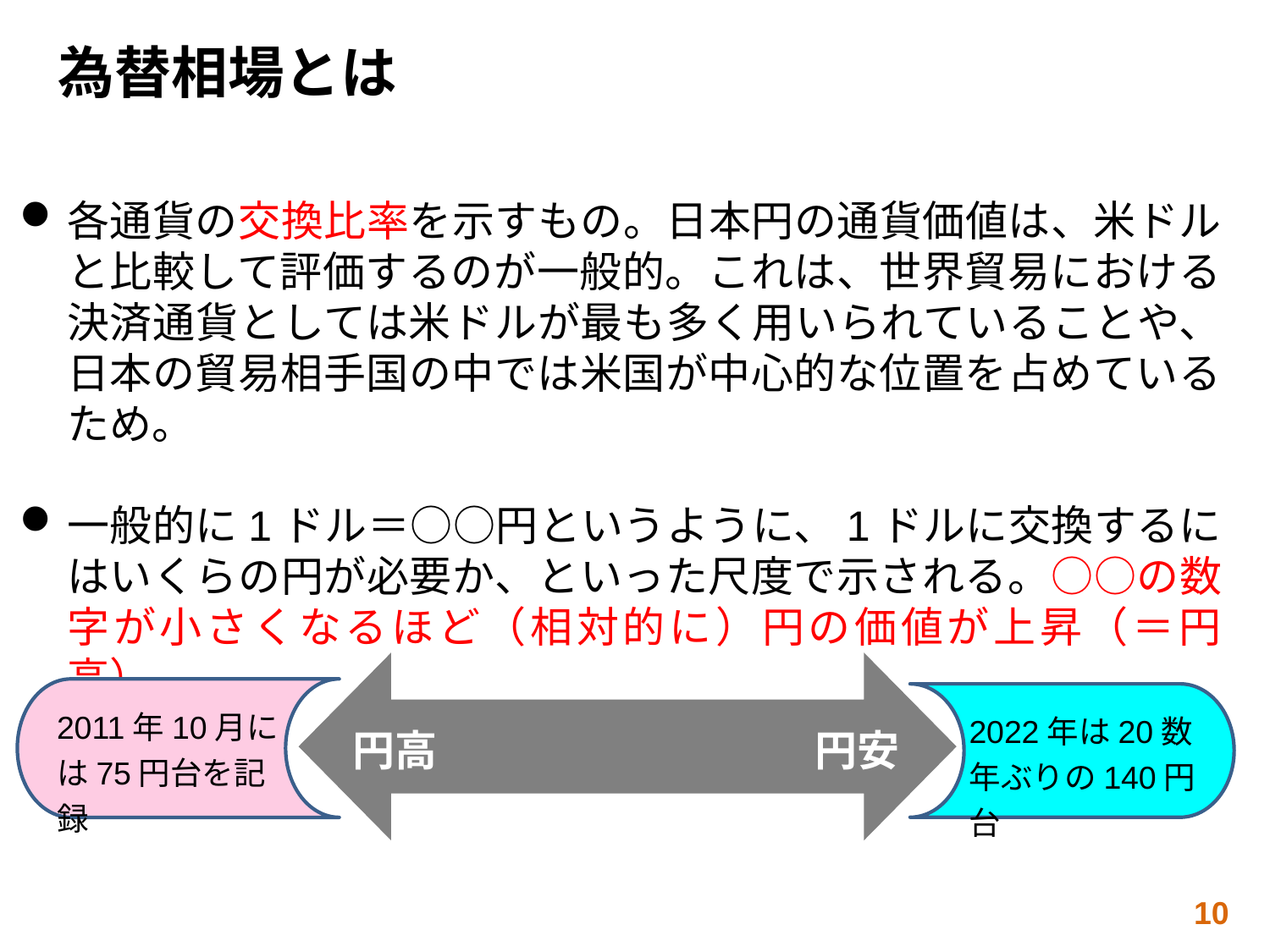

為替相場とは
各通貨の交換比率を示すもの。日本円の通貨価値は、米ドルと比較して評価するのが一般的。これは、世界貿易における決済通貨としては米ドルが最も多く用いられていることや、日本の貿易相手国の中では米国が中心的な位置を占めているため。

一般的に1ドル＝○○円というように、1ドルに交換するにはいくらの円が必要か、といった尺度で示される。○○の数字が小さくなるほど（相対的に）円の価値が上昇（＝円高）。

円高
円安

2011年10月には75円台を記録
2022年は20数年ぶりの140円台
10